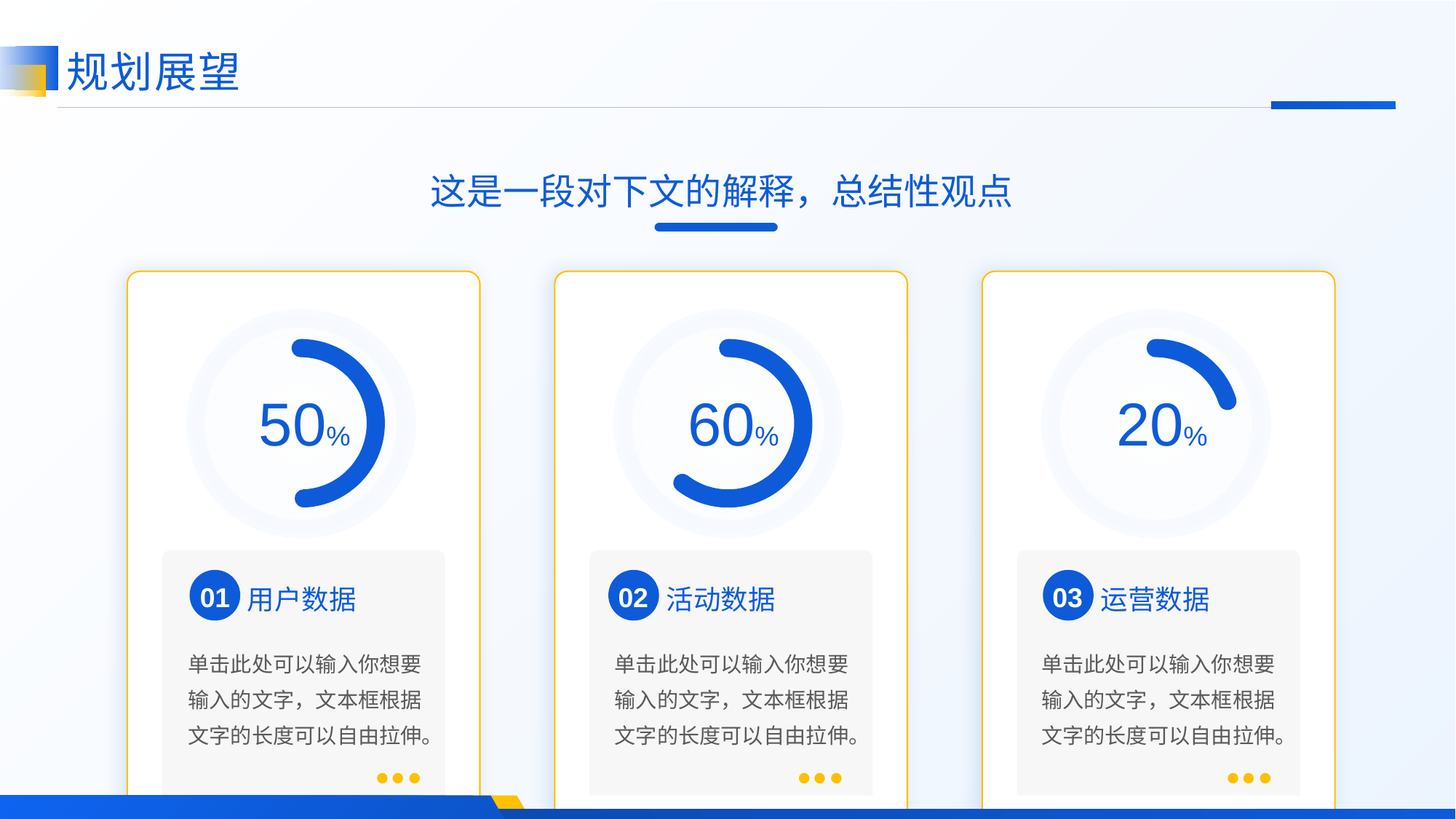

规划展望

这是一段对下文的解释，总结性观点

50%
60%
20%

01
02
03
用户数据
活动数据
运营数据
单击此处可以输入你想要输入的文字，文本框根据文字的长度可以自由拉伸。
单击此处可以输入你想要输入的文字，文本框根据文字的长度可以自由拉伸。
单击此处可以输入你想要输入的文字，文本框根据文字的长度可以自由拉伸。